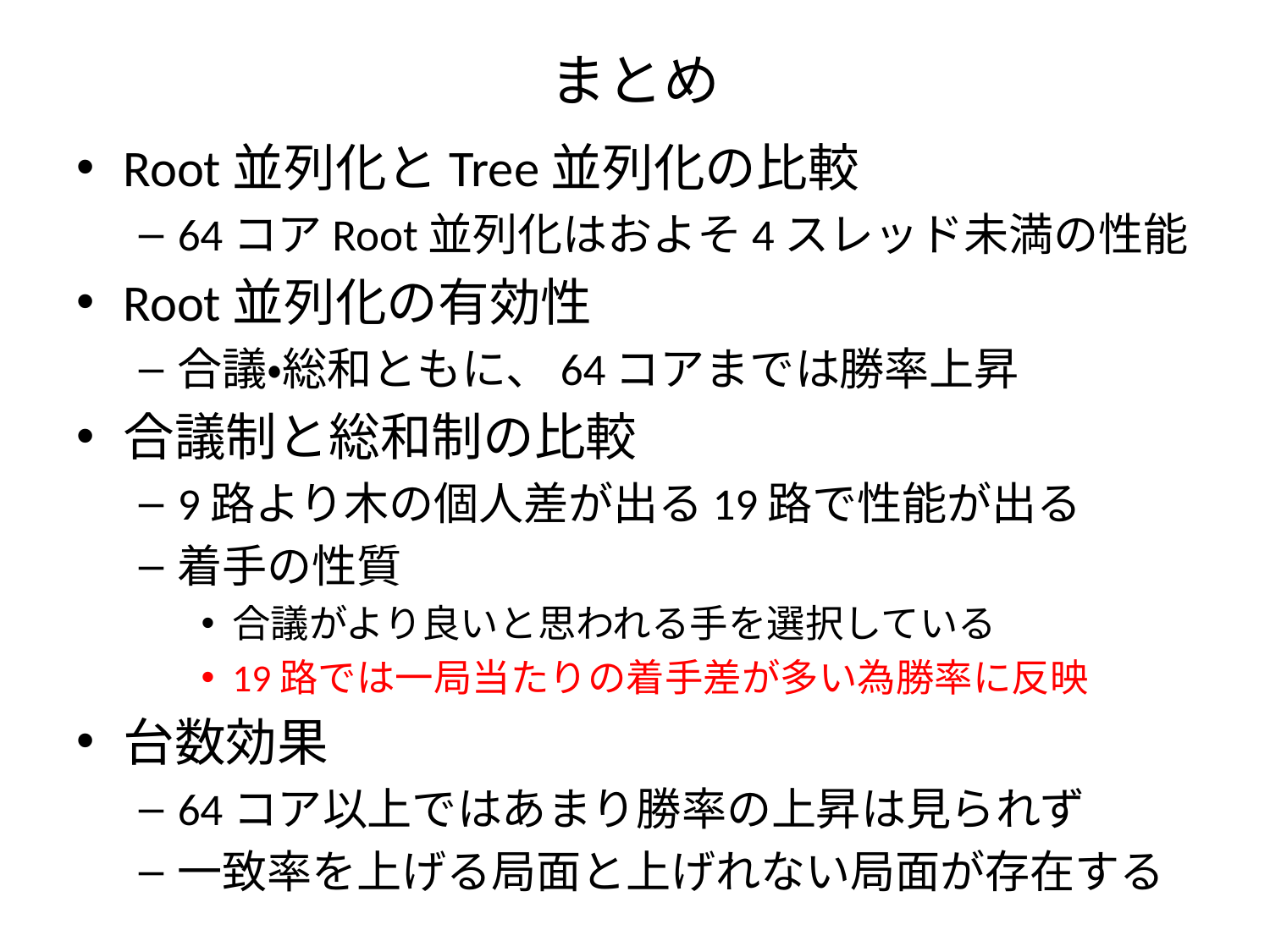

# まとめ
Root並列化とTree並列化の比較
64コアRoot並列化はおよそ4スレッド未満の性能
Root並列化の有効性
合議・総和ともに、64コアまでは勝率上昇
合議制と総和制の比較
9路より木の個人差が出る19路で性能が出る
着手の性質
合議がより良いと思われる手を選択している
19路では一局当たりの着手差が多い為勝率に反映
台数効果
64コア以上ではあまり勝率の上昇は見られず
一致率を上げる局面と上げれない局面が存在する